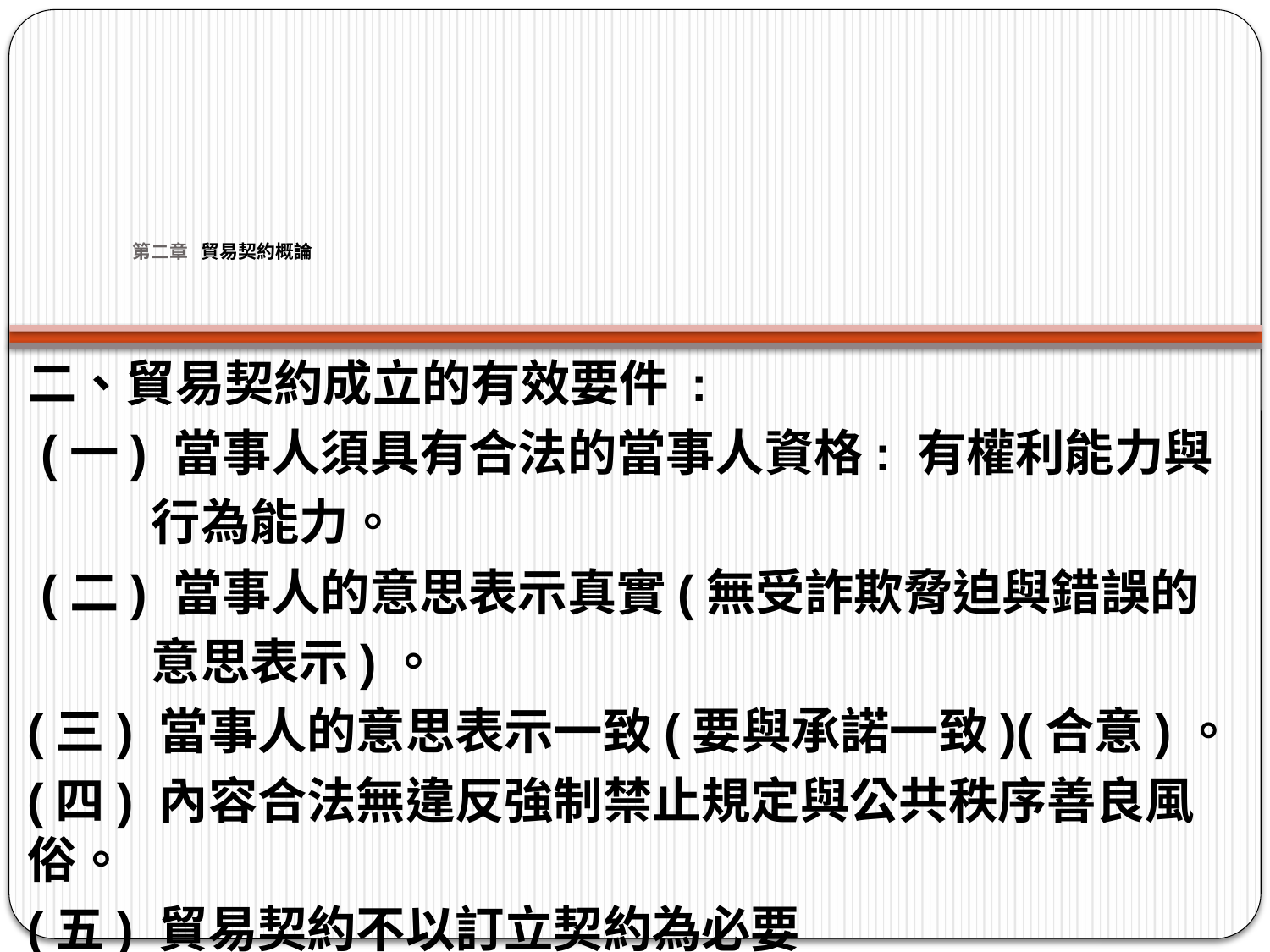

# 第二章   貿易契約概論
二、貿易契約成立的有效要件 :
 (一) 當事人須具有合法的當事人資格: 有權利能力與
          行為能力。
 (二) 當事人的意思表示真實(無受詐欺脅迫與錯誤的
          意思表示)。
(三) 當事人的意思表示一致(要與承諾一致)(合意)。
(四) 內容合法無違反強制禁止規定與公共秩序善良風俗。
(五) 貿易契約不以訂立契約為必要